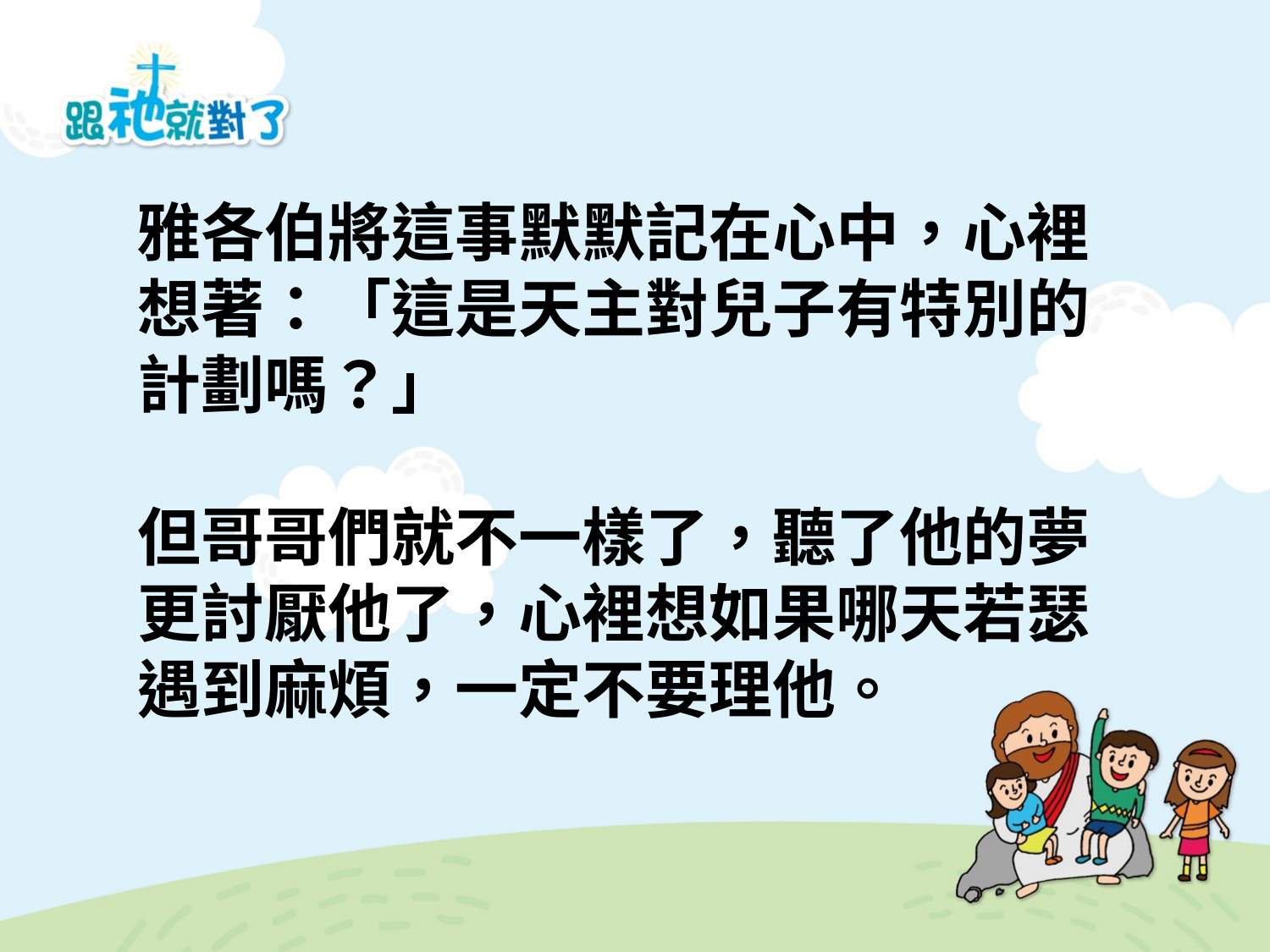

雅各伯將這事默默記在心中，心裡想著：「這是天主對兒子有特別的計劃嗎？」

但哥哥們就不一樣了，聽了他的夢更討厭他了，心裡想如果哪天若瑟遇到麻煩，一定不要理他。